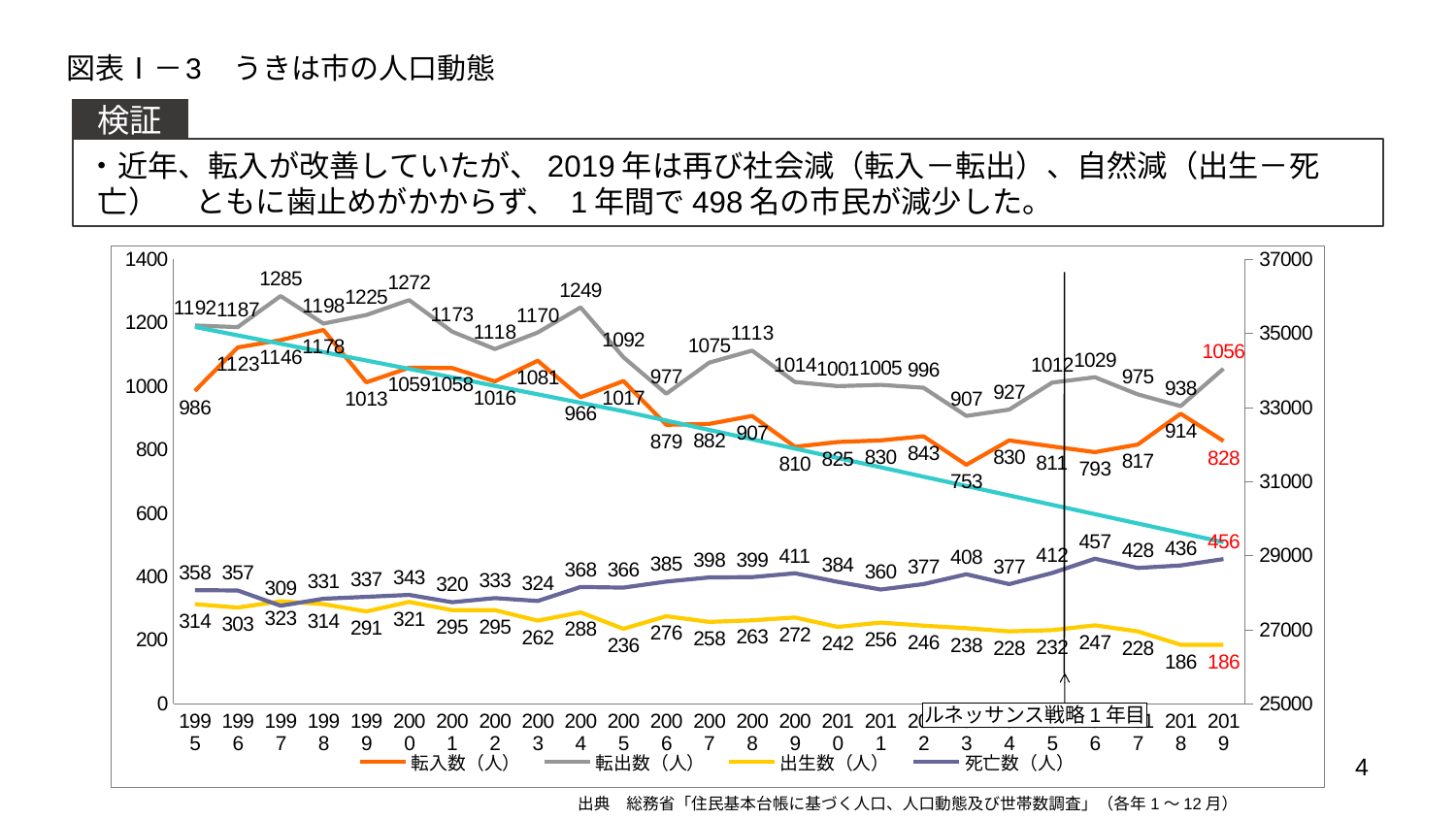

# 図表Ⅰ－3　うきは市の人口動態
検証
・近年、転入が改善していたが、2019年は再び社会減（転入－転出）、自然減（出生－死亡）　 ともに歯止めがかからず、 1年間で498名の市民が減少した。

### Chart

| Category | 転入数（人） | 転出数（人） | 出生数（人） | 死亡数（人） | 総人口（人） |
|---|---|---|---|---|---|
| 1995 | 986.0 | 1192.0 | 314.0 | 358.0 | 35179.0 |
| 1996 | 1123.0 | 1187.0 | 303.0 | 357.0 | 34952.2 |
| 1997 | 1146.0 | 1285.0 | 323.0 | 309.0 | 34725.399999999994 |
| 1998 | 1178.0 | 1198.0 | 314.0 | 331.0 | 34498.59999999999 |
| 1999 | 1013.0 | 1225.0 | 291.0 | 337.0 | 34271.79999999999 |
| 2000 | 1059.0 | 1272.0 | 321.0 | 343.0 | 34045.0 |
| 2001 | 1058.0 | 1173.0 | 295.0 | 320.0 | 33816.4 |
| 2002 | 1016.0 | 1118.0 | 295.0 | 333.0 | 33587.8 |
| 2003 | 1081.0 | 1170.0 | 262.0 | 324.0 | 33359.200000000004 |
| 2004 | 966.0 | 1249.0 | 288.0 | 368.0 | 33130.600000000006 |
| 2005 | 1017.0 | 1092.0 | 236.0 | 366.0 | 32902.0 |
| 2006 | 879.0 | 977.0 | 276.0 | 385.0 | 32649.6 |
| 2007 | 882.0 | 1075.0 | 258.0 | 398.0 | 32397.199999999997 |
| 2008 | 907.0 | 1113.0 | 263.0 | 399.0 | 32144.799999999996 |
| 2009 | 810.0 | 1014.0 | 272.0 | 411.0 | 31892.399999999994 |
| 2010 | 825.0 | 1001.0 | 242.0 | 384.0 | 31640.0 |
| 2011 | 830.0 | 1005.0 | 256.0 | 360.0 | 31387.0 |
| 2012 | 843.0 | 996.0 | 246.0 | 377.0 | 31134.0 |
| 2013 | 753.0 | 907.0 | 238.0 | 408.0 | 30881.0 |
| 2014 | 830.0 | 927.0 | 228.0 | 377.0 | 30628.0 |
| 2015 | 811.0 | 1012.0 | 232.0 | 412.0 | 30375.0 |
| 2016 | 793.0 | 1029.0 | 247.0 | 457.0 | 30122.0 |
| 2017 | 817.0 | 975.0 | 228.0 | 428.0 | 29869.0 |
| 2018 | 914.0 | 938.0 | 186.0 | 436.0 | 29616.0 |
| 2019 | 828.0 | 1056.0 | 186.0 | 456.0 | 29363.0 |

ルネッサンス戦略1年目
4
出典　総務省「住民基本台帳に基づく人口、人口動態及び世帯数調査」（各年1～12月）